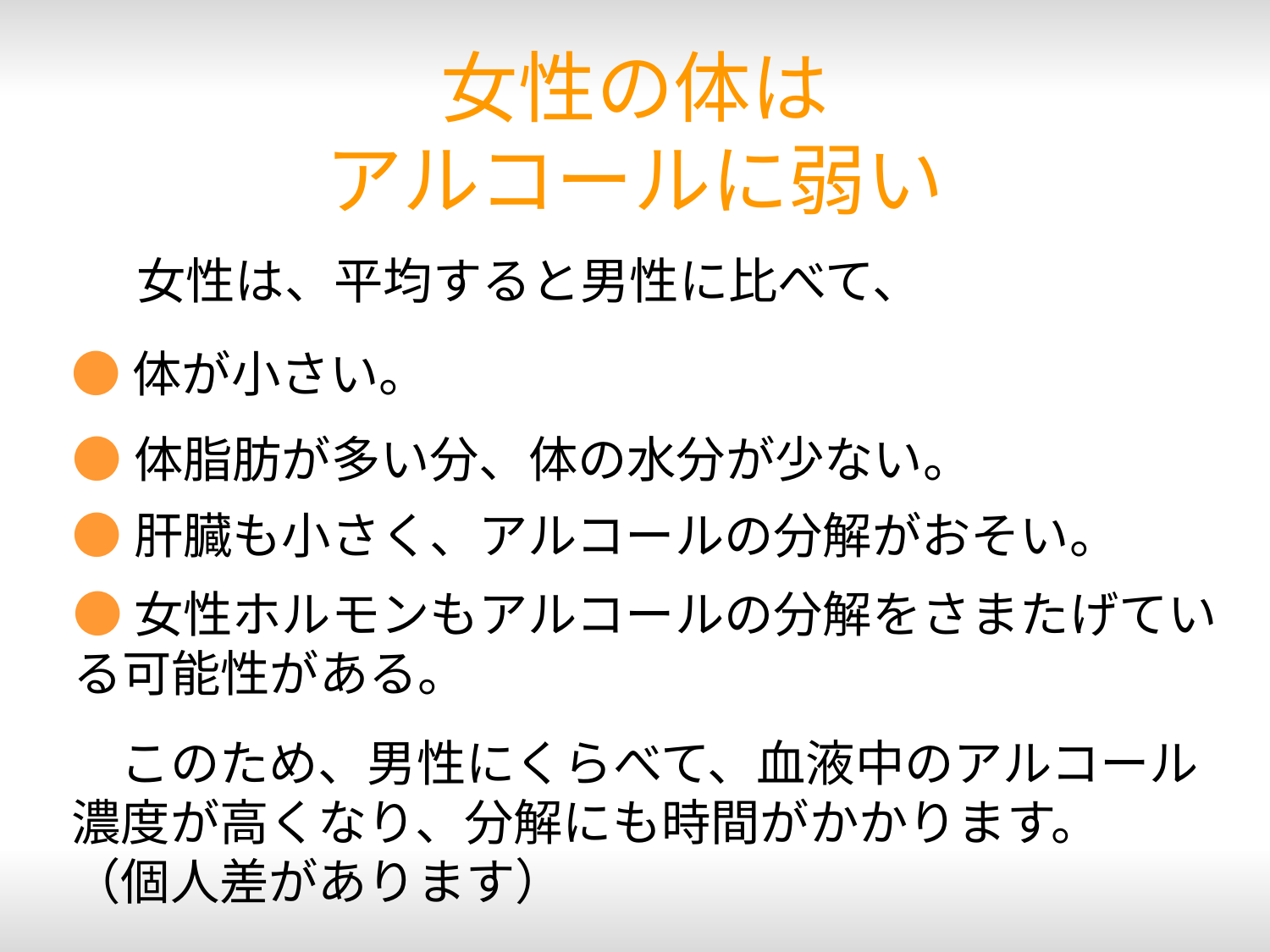

女性の体は
アルコールに弱い
　女性は、平均すると男性に比べて、
●体が小さい。
●体脂肪が多い分、体の水分が少ない。
●肝臓も小さく、アルコールの分解がおそい。
●女性ホルモンもアルコールの分解をさまたげている可能性がある。
　このため、男性にくらべて、血液中のアルコール濃度が高くなり、分解にも時間がかかります。
（個人差があります）